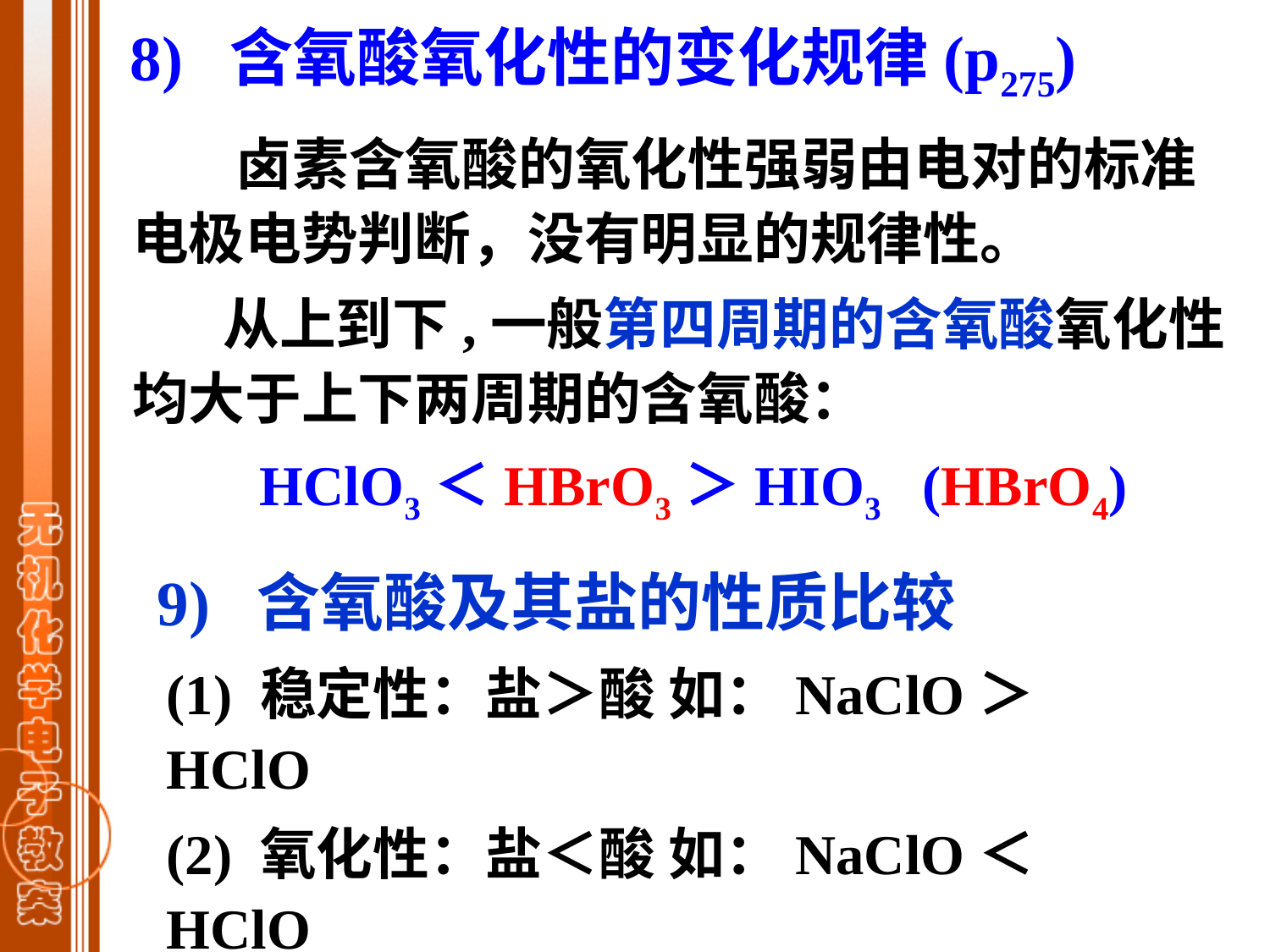

8)  含氧酸氧化性的变化规律(p275)
       卤素含氧酸的氧化性强弱由电对的标准电极电势判断，没有明显的规律性。
      从上到下,一般第四周期的含氧酸氧化性均大于上下两周期的含氧酸：
         HClO3＜HBrO3＞HIO3     (HBrO4)
9)  含氧酸及其盐的性质比较
(1) 稳定性：盐＞酸 如：NaClO＞HClO
(2) 氧化性：盐＜酸 如：NaClO＜HClO